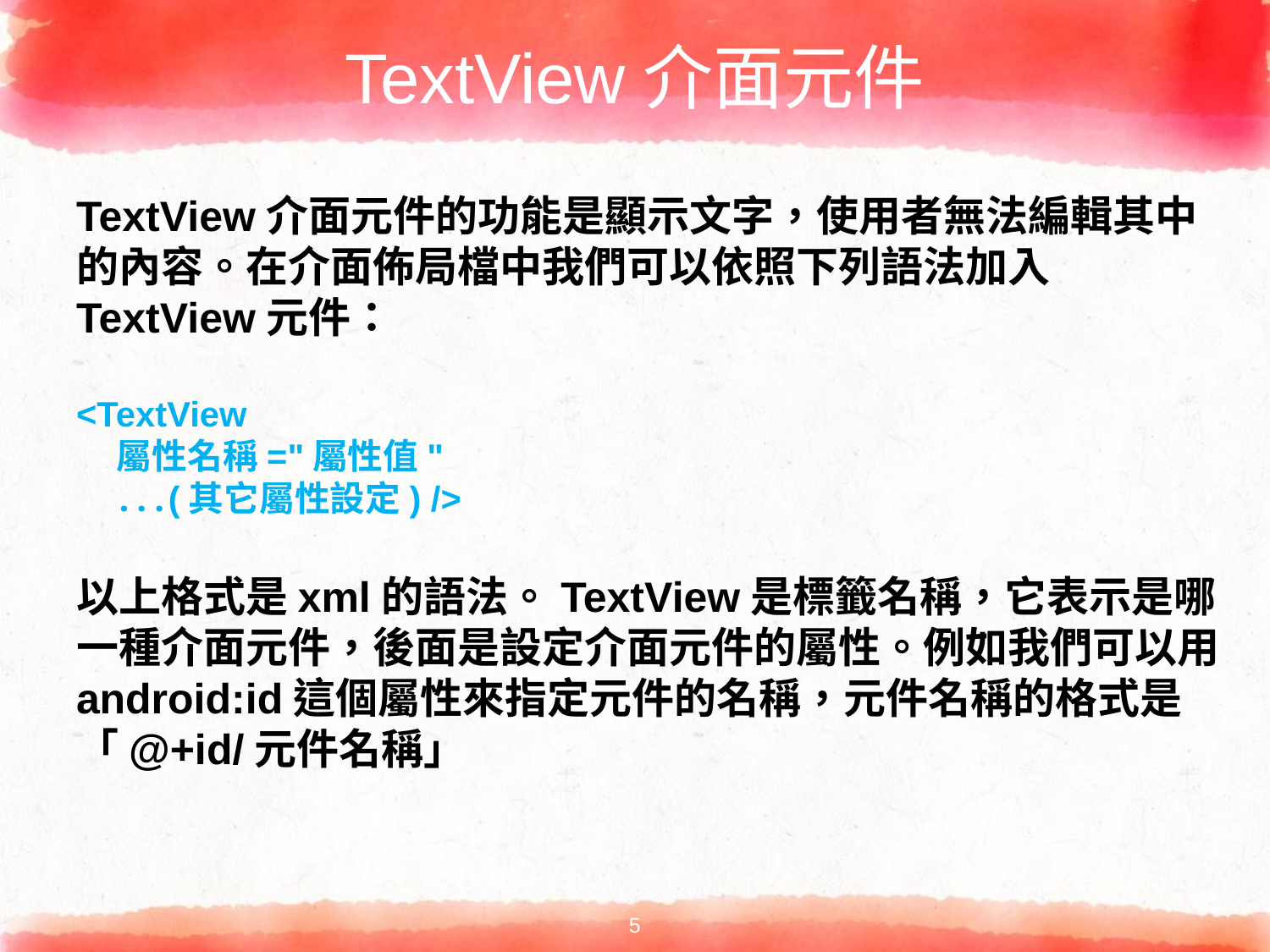

# TextView介面元件
TextView介面元件的功能是顯示文字，使用者無法編輯其中的內容。在介面佈局檔中我們可以依照下列語法加入TextView元件：

<TextView
    屬性名稱="屬性值"
    ․․․(其它屬性設定) />

以上格式是xml的語法。TextView是標籤名稱，它表示是哪一種介面元件，後面是設定介面元件的屬性。例如我們可以用android:id這個屬性來指定元件的名稱，元件名稱的格式是「@+id/元件名稱」
5